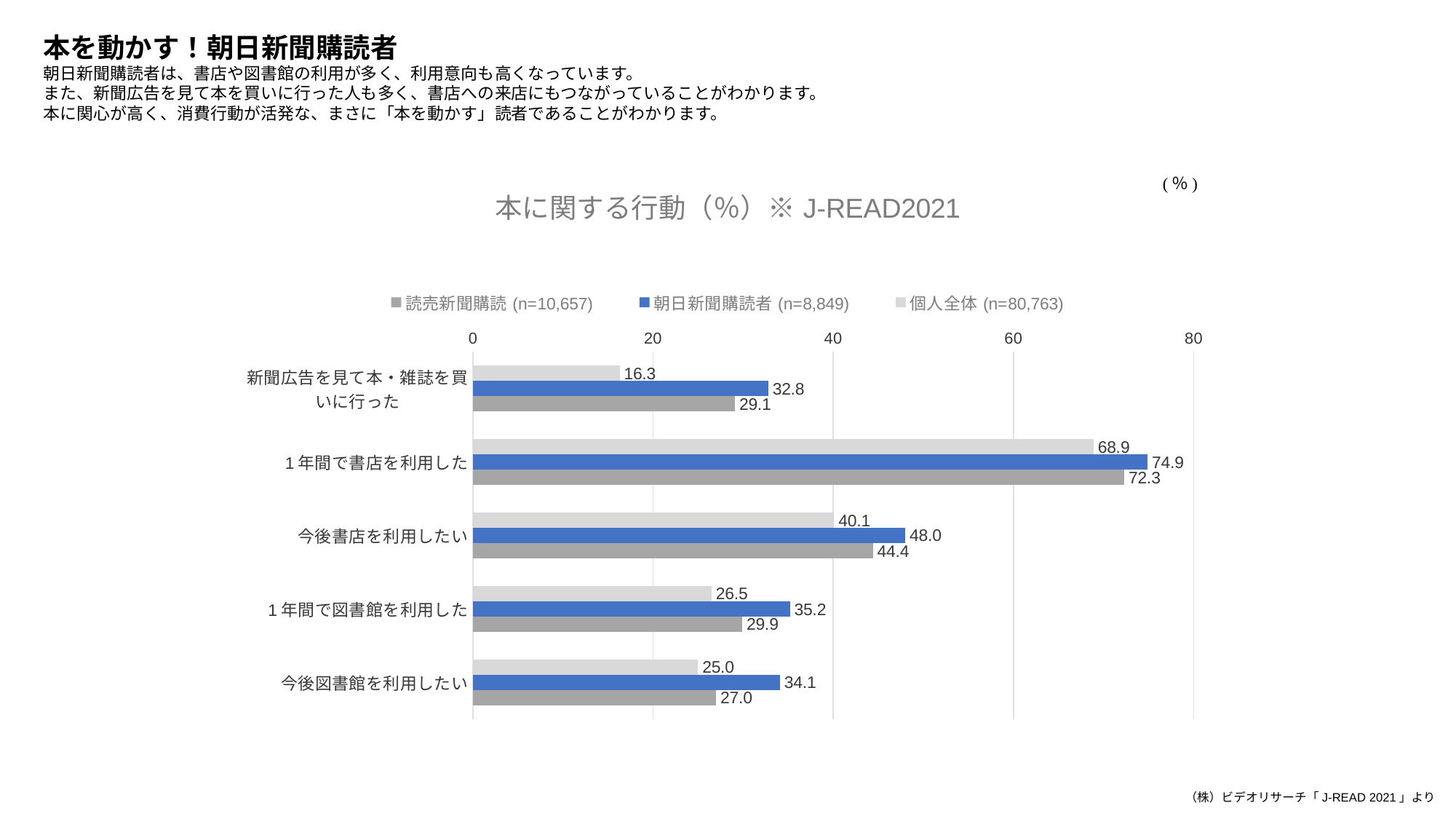

本を動かす！朝日新聞購読者
朝日新聞購読者は、書店や図書館の利用が多く、利用意向も高くなっています。
また、新聞広告を見て本を買いに行った人も多く、書店への来店にもつながっていることがわかります。
本に関心が高く、消費行動が活発な、まさに「本を動かす」読者であることがわかります。

### Chart: 本に関する行動（％）※J-READ2021

| Category | 個人全体(n=80,763) | 朝日新聞購読者(n=8,849) | 読売新聞購読(n=10,657) |
|---|---|---|---|
| 新聞広告を見て本・雑誌を買いに行った | 16.3 | 32.8 | 29.1 |
| 1年間で書店を利用した | 68.9 | 74.9 | 72.3 |
| 今後書店を利用したい | 40.1 | 48.0 | 44.4 |
| 1年間で図書館を利用した | 26.5 | 35.2 | 29.9 |
| 今後図書館を利用したい | 25.0 | 34.1 | 27.0 |
（株）ビデオリサーチ「J-READ 2021」より